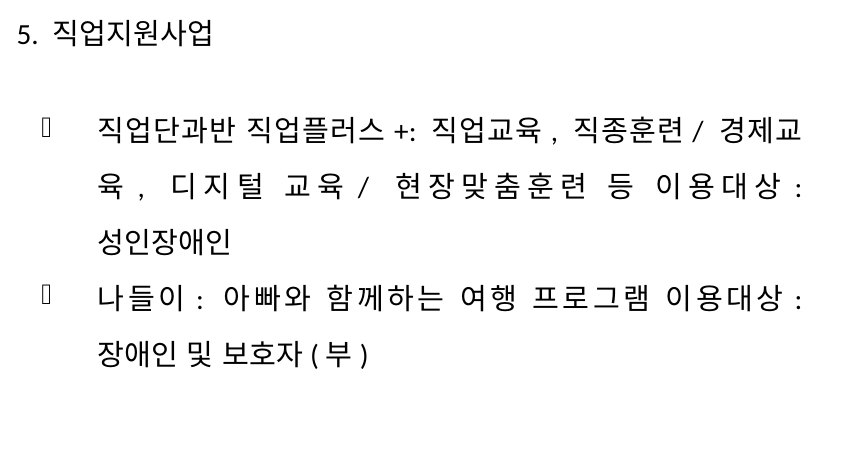

# 5. 직업지원사업
직업단과반 직업플러스+: 직업교육, 직종훈련/ 경제교육, 디지털 교육/ 현장맞춤훈련 등 이용대상: 성인장애인
나들이: 아빠와 함께하는 여행 프로그램 이용대상: 장애인 및 보호자(부)